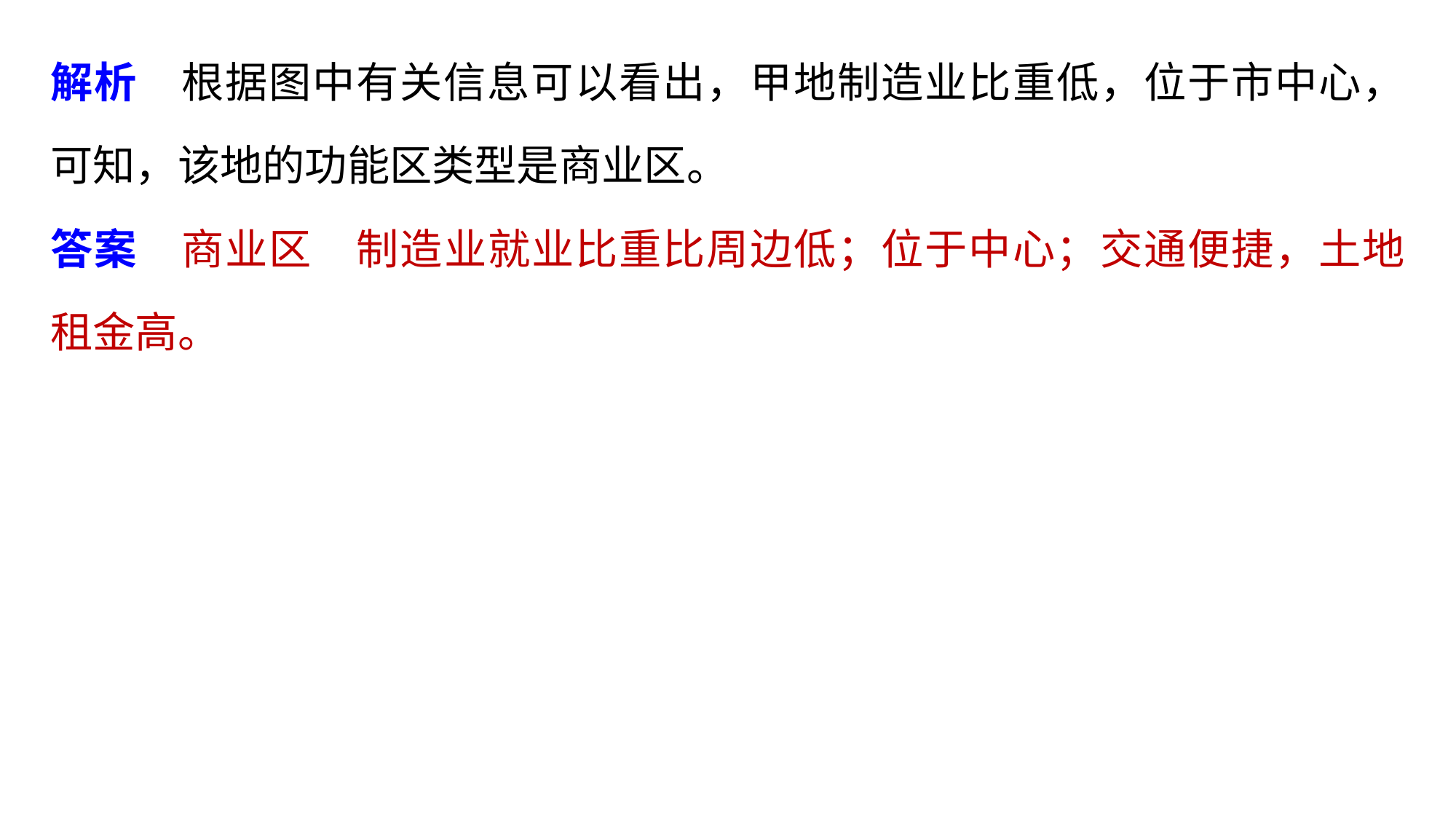

解析　根据图中有关信息可以看出，甲地制造业比重低，位于市中心，可知，该地的功能区类型是商业区。
答案　商业区　制造业就业比重比周边低；位于中心；交通便捷，土地租金高。